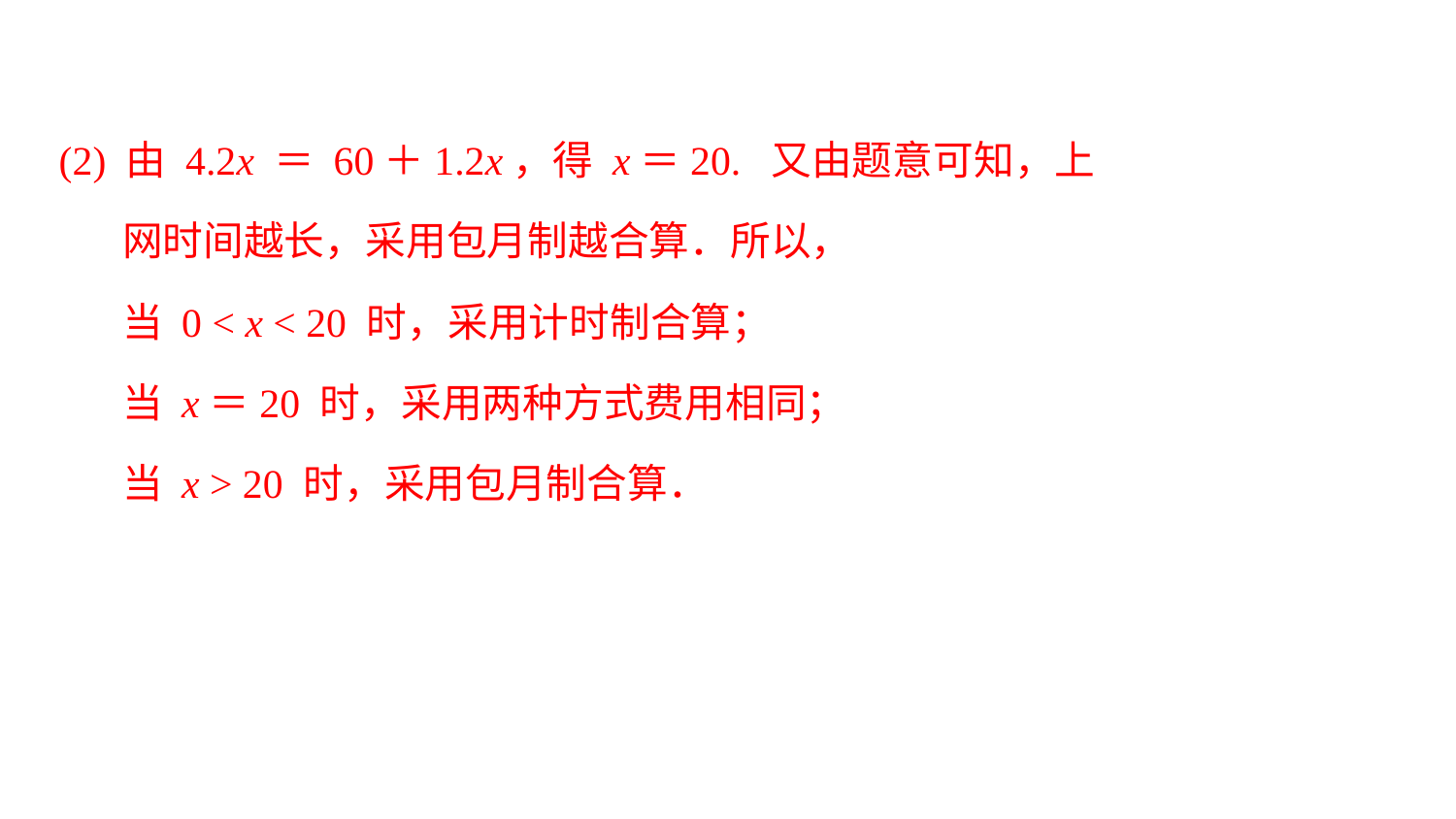

(2) 由 4.2x ＝ 60＋1.2x，得 x＝20.  又由题意可知，上
      网时间越长，采用包月制越合算．所以，
      当 0 < x < 20 时，采用计时制合算；
      当 x＝20 时，采用两种方式费用相同；
      当 x > 20 时，采用包月制合算．